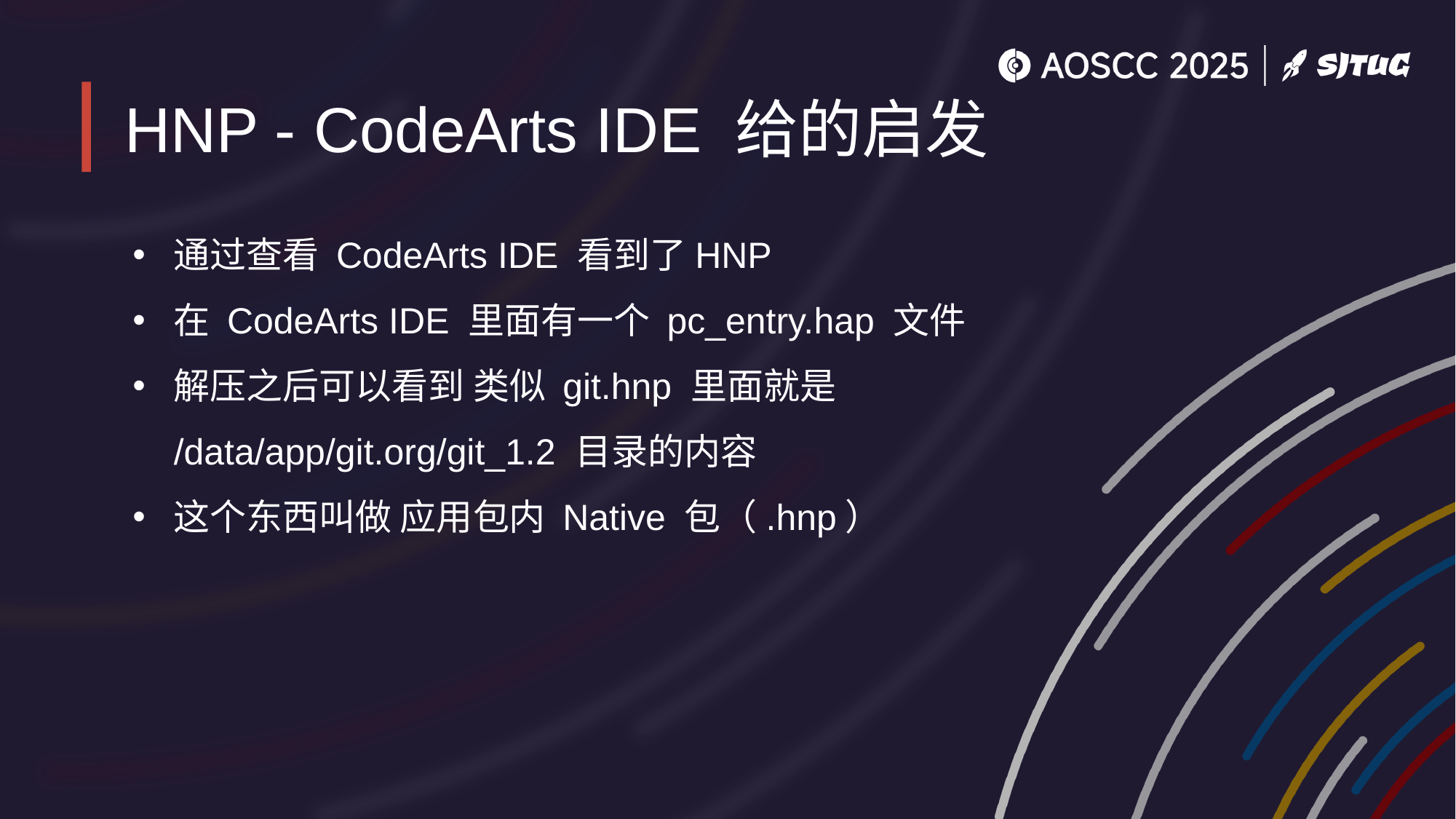

# HNP - CodeArts IDE 给的启发
通过查看 CodeArts IDE 看到了HNP
在 CodeArts IDE 里面有一个 pc_entry.hap 文件
解压之后可以看到 类似 git.hnp 里面就是 /data/app/git.org/git_1.2 目录的内容
这个东西叫做 应用包内 Native 包（.hnp）